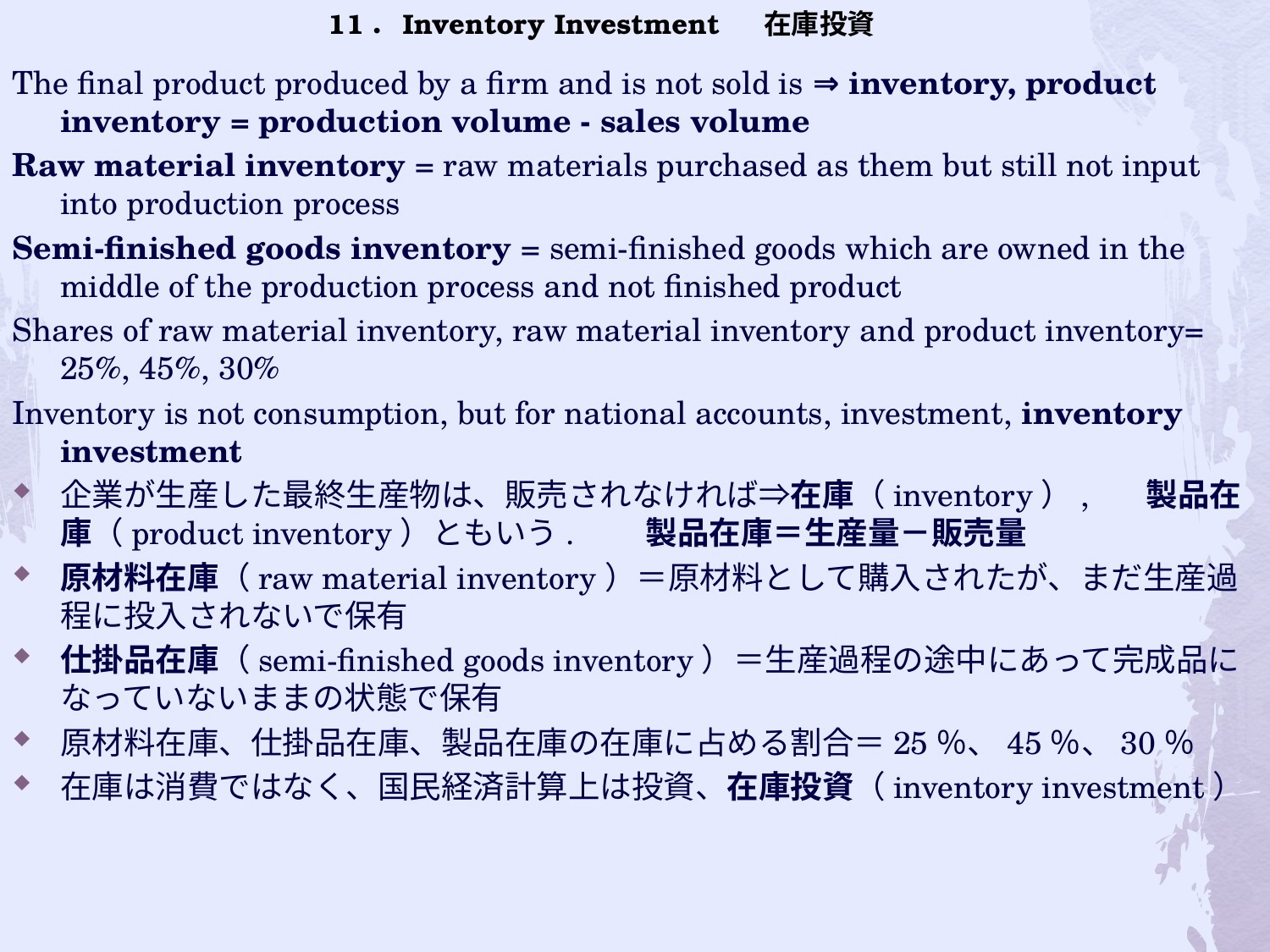

# 11．Inventory Investment    在庫投資
The final product produced by a firm and is not sold is ⇒ inventory, product inventory = production volume - sales volume
Raw material inventory = raw materials purchased as them but still not input into production process
Semi-finished goods inventory = semi-finished goods which are owned in the middle of the production process and not finished product
Shares of raw material inventory, raw material inventory and product inventory= 25%, 45%, 30%
Inventory is not consumption, but for national accounts, investment, inventory investment
企業が生産した最終生産物は、販売されなければ⇒在庫（inventory）,  　製品在庫（product inventory）ともいう.　　製品在庫＝生産量－販売量
原材料在庫（raw material inventory）＝原材料として購入されたが、まだ生産過程に投入されないで保有
仕掛品在庫（semi-finished goods inventory）＝生産過程の途中にあって完成品になっていないままの状態で保有
原材料在庫、仕掛品在庫、製品在庫の在庫に占める割合＝25％、45％、30％
在庫は消費ではなく、国民経済計算上は投資、在庫投資（inventory investment）